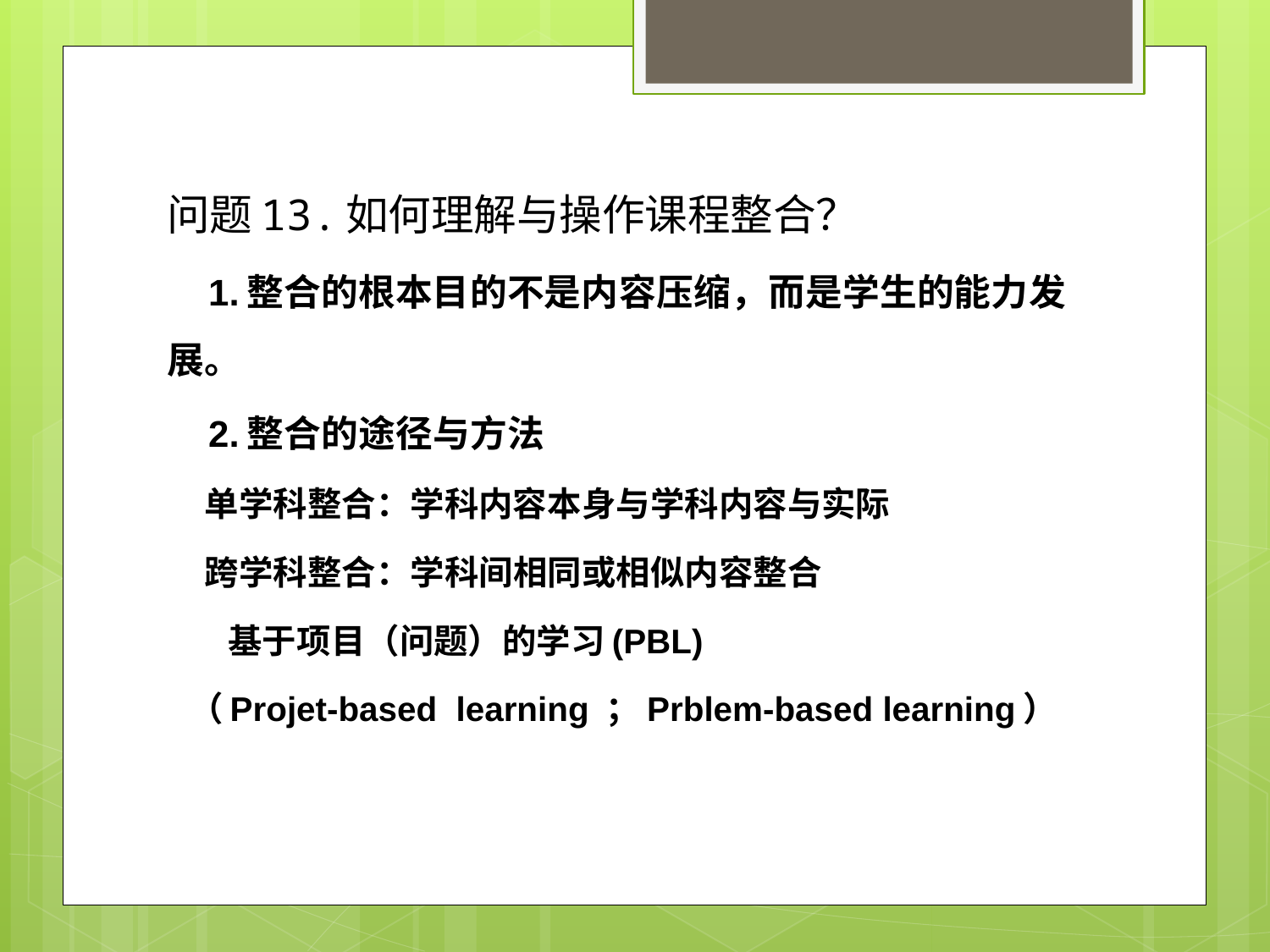

问题13.如何理解与操作课程整合？
    1.整合的根本目的不是内容压缩，而是学生的能力发展。
    2.整合的途径与方法
    单学科整合：学科内容本身与学科内容与实际
    跨学科整合：学科间相同或相似内容整合
       基于项目（问题）的学习(PBL)
  （Projet-based  learning ；Prblem-based learning）